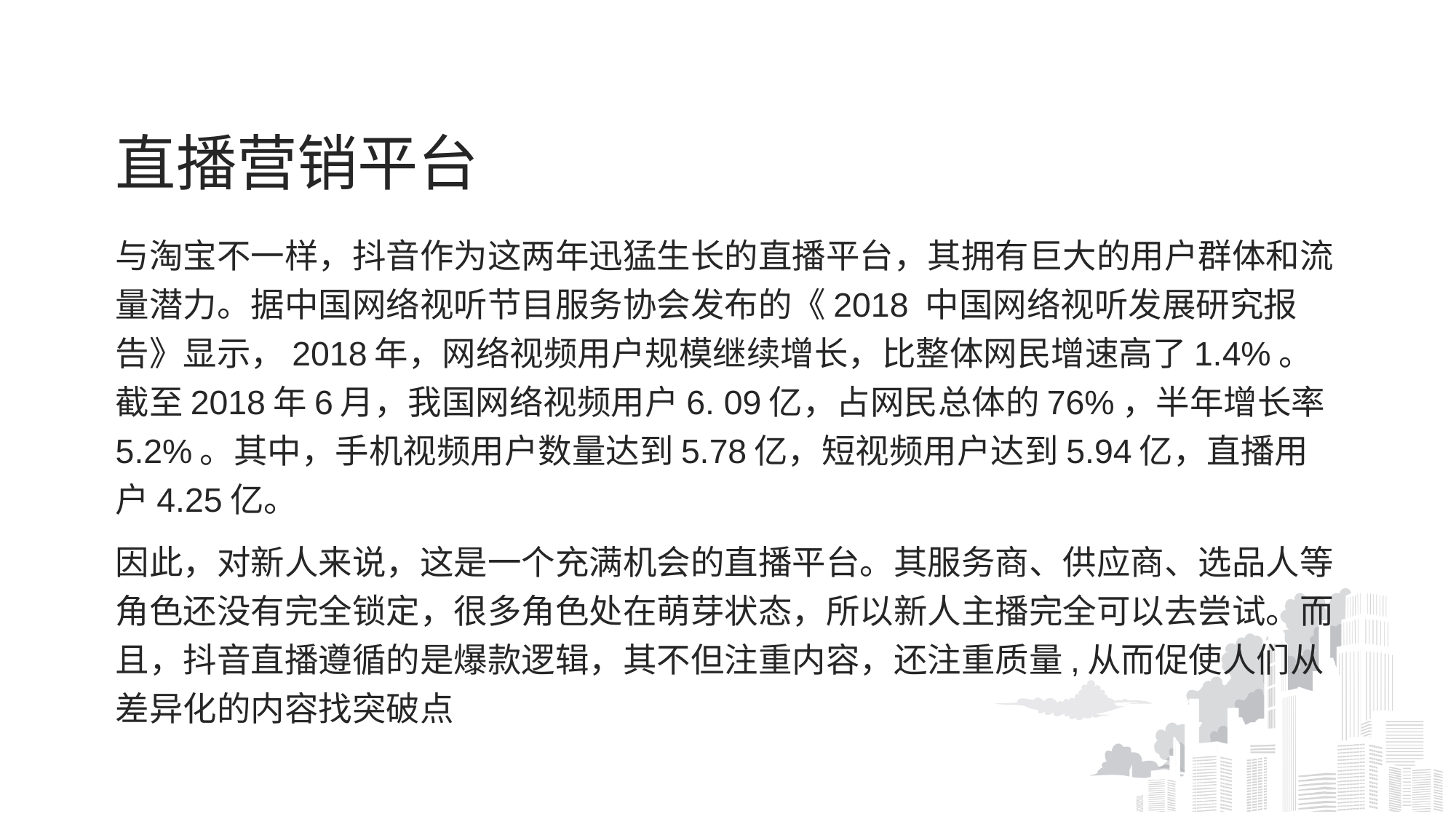

# 直播营销平台
与淘宝不一样，抖音作为这两年迅猛生长的直播平台，其拥有巨大的用户群体和流量潜力。据中国网络视听节目服务协会发布的《2018 中国网络视听发展研究报告》显示，2018年，网络视频用户规模继续增长，比整体网民增速高了1.4%。截至2018年6月，我国网络视频用户6. 09亿，占网民总体的76%，半年增长率5.2%。其中，手机视频用户数量达到5.78亿，短视频用户达到5.94亿，直播用户4.25亿。
因此，对新人来说，这是一个充满机会的直播平台。其服务商、供应商、选品人等角色还没有完全锁定，很多角色处在萌芽状态，所以新人主播完全可以去尝试。而且，抖音直播遵循的是爆款逻辑，其不但注重内容，还注重质量,从而促使人们从差异化的内容找突破点